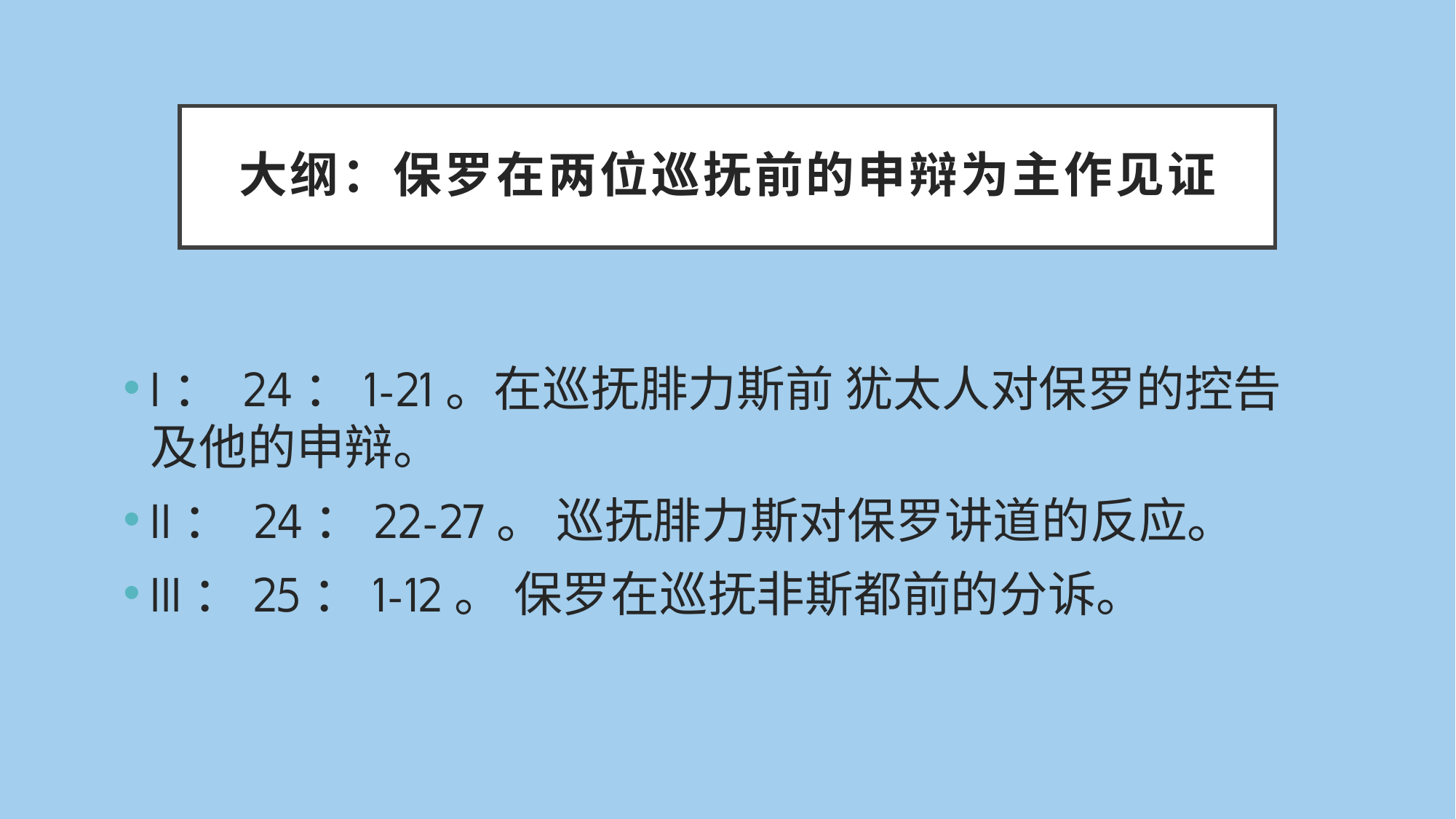

# 大纲：保罗在两位巡抚前的申辩为主作见证

I： 24：1-21。在巡抚腓力斯前 犹太人对保罗的控告及他的申辩。
II： 24：22-27。 巡抚腓力斯对保罗讲道的反应。
III：25：1-12。 保罗在巡抚非斯都前的分诉。